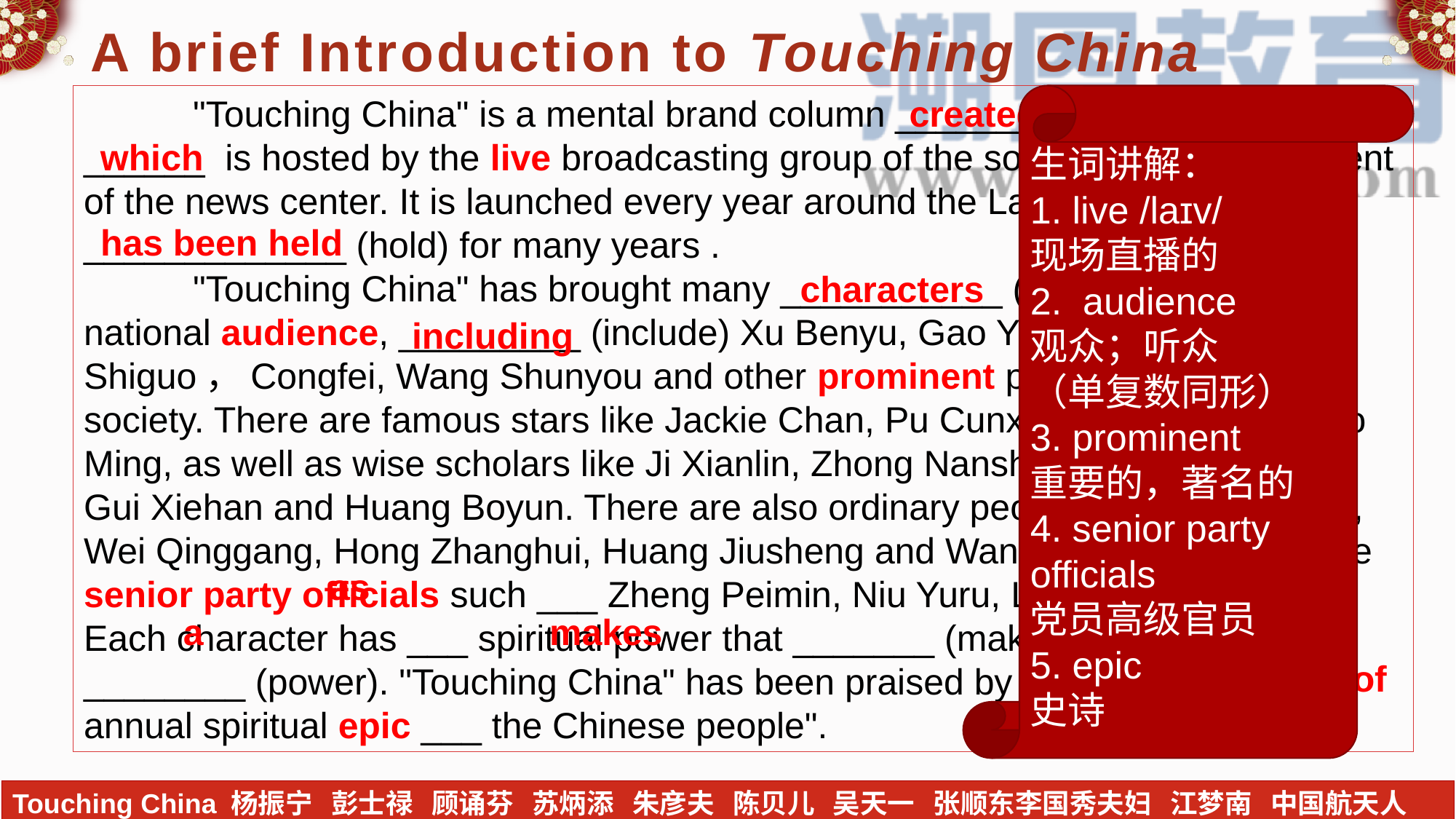

# A brief Introduction to Touching China
生词讲解：
1. live /laɪv/
现场直播的
2.  audience
观众；听众
（单复数同形）
3. prominent
重要的，著名的
4. senior party officials
党员高级官员
5. epic
史诗
	"Touching China" is a mental brand column ________ (create) by CCTV1, ______  is hosted by the live broadcasting group of the social special department of the news center. It is launched every year around the Lantern Festival. It _____________ (hold) for many years .
	"Touching China" has brought many ___________ (character) to the national audience, _________ (include) Xu Benyu, Gao Yaojie, Tian Shiguo，Congfei, Wang Shunyou and other prominent people from the civil society. There are famous stars like Jackie Chan, Pu Cunxin, Liu Xiang and Yao Ming, as well as wise scholars like Ji Xianlin, Zhong Nanshan, Yuan Longping, Gui Xiehan and Huang Boyun. There are also ordinary people like Zhang Rong, Wei Qinggang, Hong Zhanghui, Huang Jiusheng and Wang Feng, as well as the senior party officials such ___ Zheng Peimin, Niu Yuru, Liu jin and Liu yuejin. Each character has ___ spiritual power that _______ (make) the audience feel ________ (power). "Touching China" has been praised by the media as "the annual spiritual epic ___ the Chinese people".
created
which
has been held
characters
including
as
a
makes
powerful
of